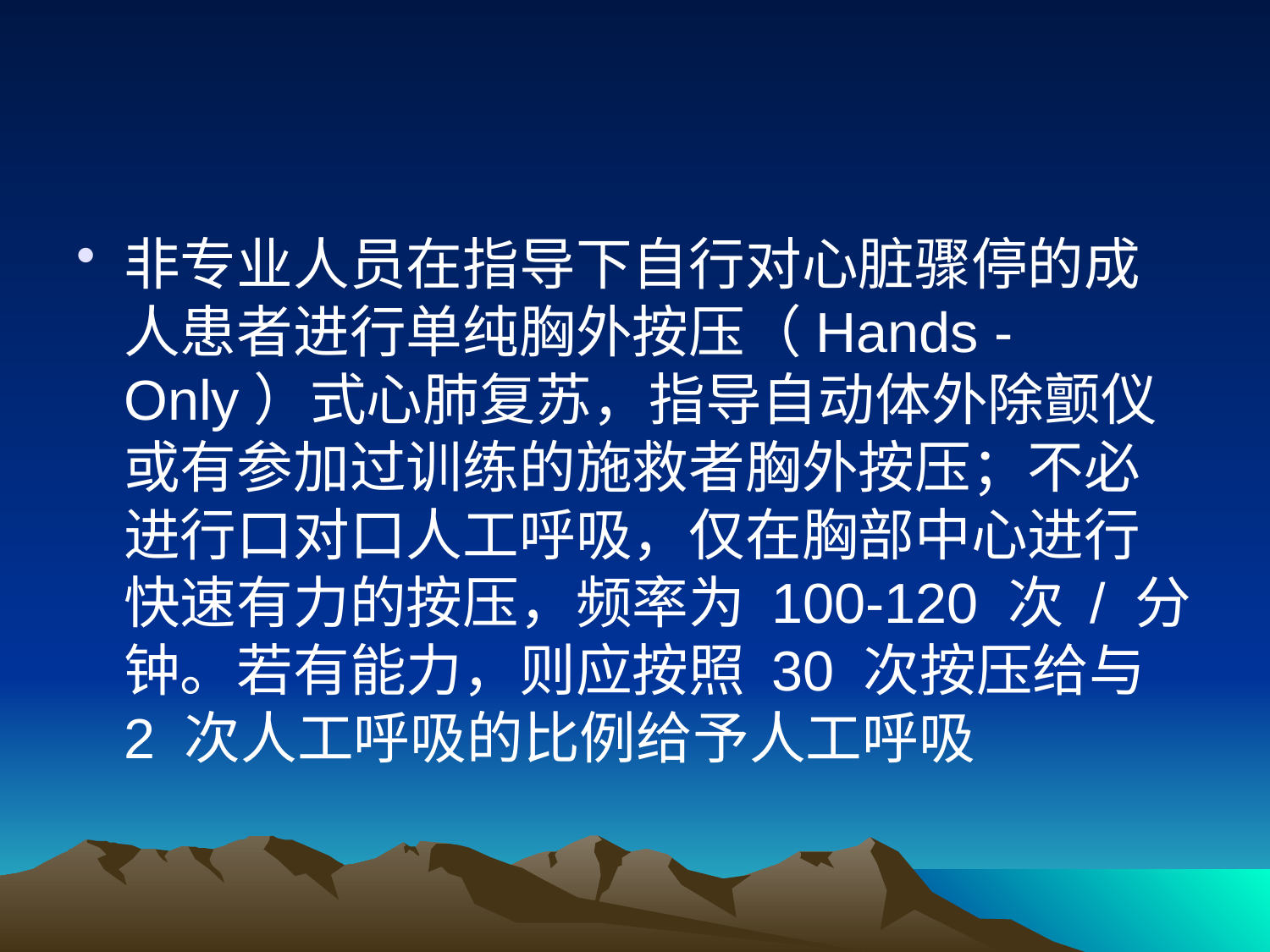

#
非专业人员在指导下自行对心脏骤停的成人患者进行单纯胸外按压（Hands - Only）式心肺复苏，指导自动体外除颤仪或有参加过训练的施救者胸外按压；不必进行口对口人工呼吸，仅在胸部中心进行快速有力的按压，频率为 100-120 次 / 分钟。若有能力，则应按照 30 次按压给与 2 次人工呼吸的比例给予人工呼吸